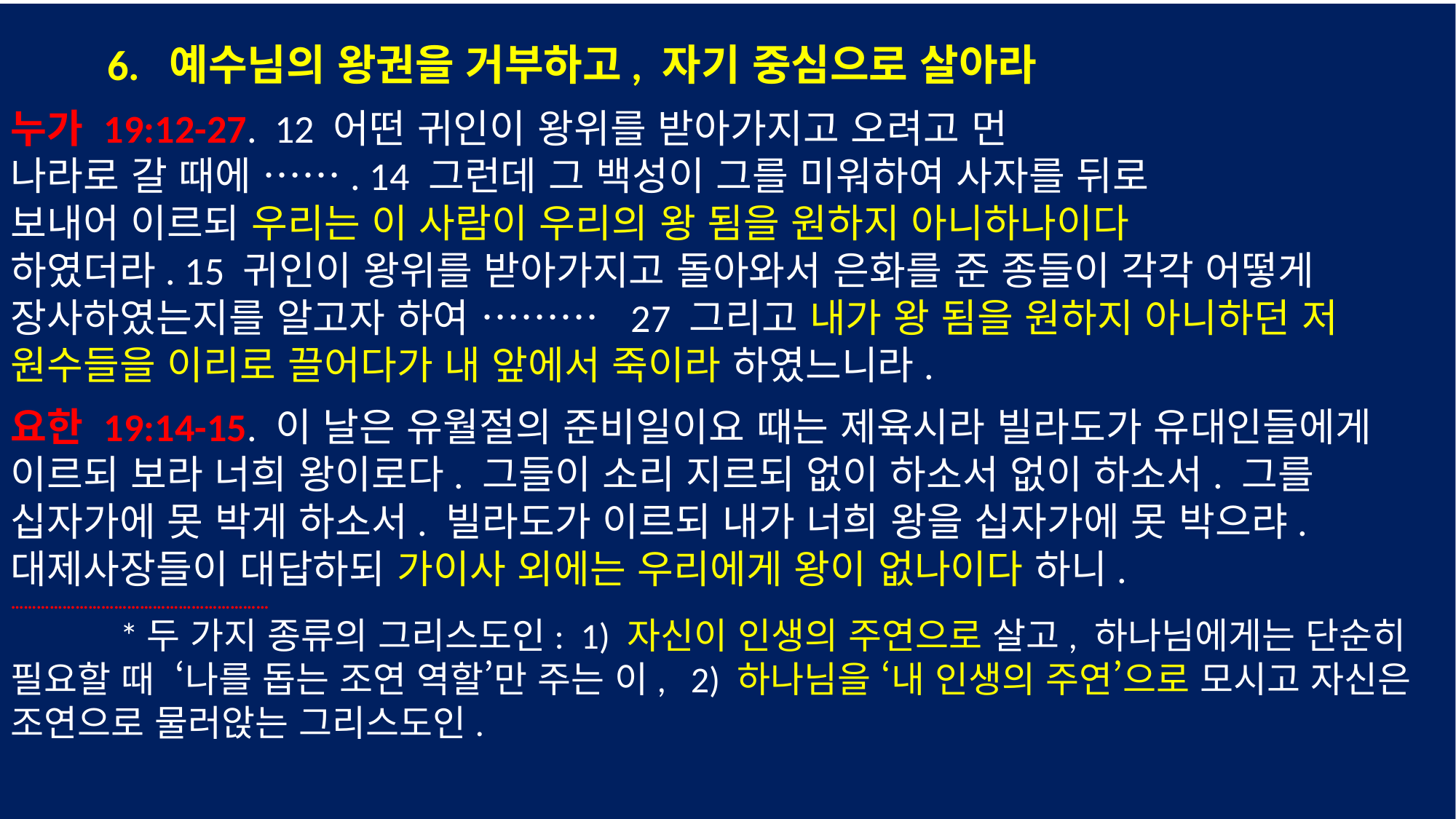

6.  예수님의 왕권을 거부하고, 자기 중심으로 살아라

누가 19:12-27.  12 어떤 귀인이 왕위를 받아가지고 오려고 먼
나라로 갈 때에 ……. 14 그런데 그 백성이 그를 미워하여 사자를 뒤로
보내어 이르되 우리는 이 사람이 우리의 왕 됨을 원하지 아니하나이다
하였더라. 15 귀인이 왕위를 받아가지고 돌아와서 은화를 준 종들이 각각 어떻게 장사하였는지를 알고자 하여 ………  27 그리고 내가 왕 됨을 원하지 아니하던 저 원수들을 이리로 끌어다가 내 앞에서 죽이라 하였느니라.

요한 19:14-15. 이 날은 유월절의 준비일이요 때는 제육시라 빌라도가 유대인들에게 이르되 보라 너희 왕이로다. 그들이 소리 지르되 없이 하소서 없이 하소서. 그를 십자가에 못 박게 하소서. 빌라도가 이르되 내가 너희 왕을 십자가에 못 박으랴. 대제사장들이 대답하되 가이사 외에는 우리에게 왕이 없나이다 하니.
……………………………………………………
	*두 가지 종류의 그리스도인:  1) 자신이 인생의 주연으로 살고, 하나님에게는 단순히 필요할 때  ‘나를 돕는 조연 역할’만 주는 이,   2) 하나님을 ‘내 인생의 주연’으로 모시고 자신은 조연으로 물러앉는 그리스도인.